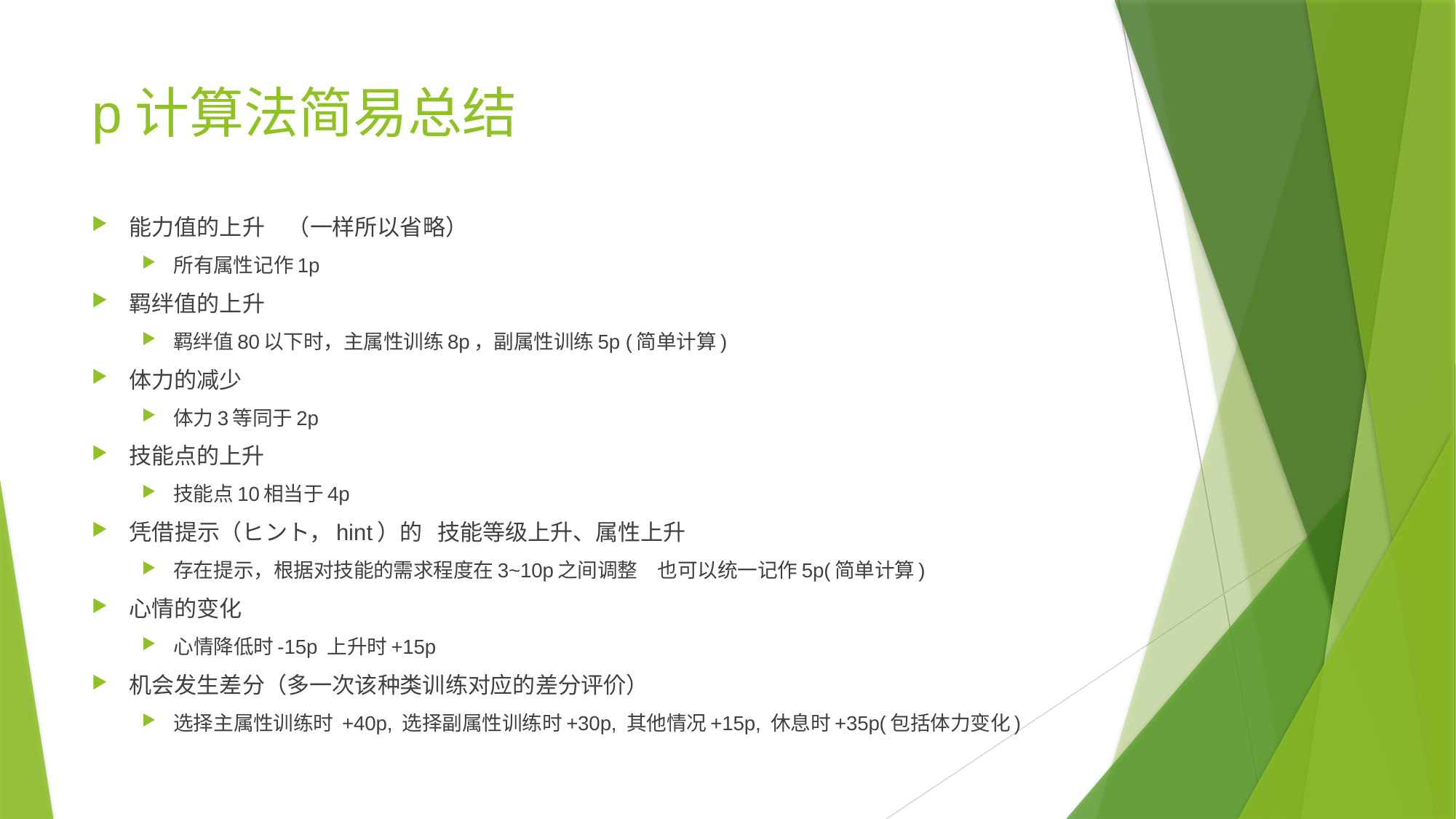

# p计算法简易总结
能力值的上升　（一样所以省略）
所有属性记作1p
羁绊值的上升
羁绊值80以下时，主属性训练8p，副属性训练5p (简单计算)
体力的减少
体力3等同于2p
技能点的上升
技能点10相当于4p
凭借提示（ヒント，hint）的   技能等级上升、属性上升
存在提示，根据对技能的需求程度在3~10p之间调整　也可以统一记作5p(简单计算)
心情的变化
心情降低时-15p 上升时+15p
机会发生差分（多一次该种类训练对应的差分评价）
选择主属性训练时 +40p, 选择副属性训练时+30p, 其他情况+15p, 休息时+35p(包括体力变化)